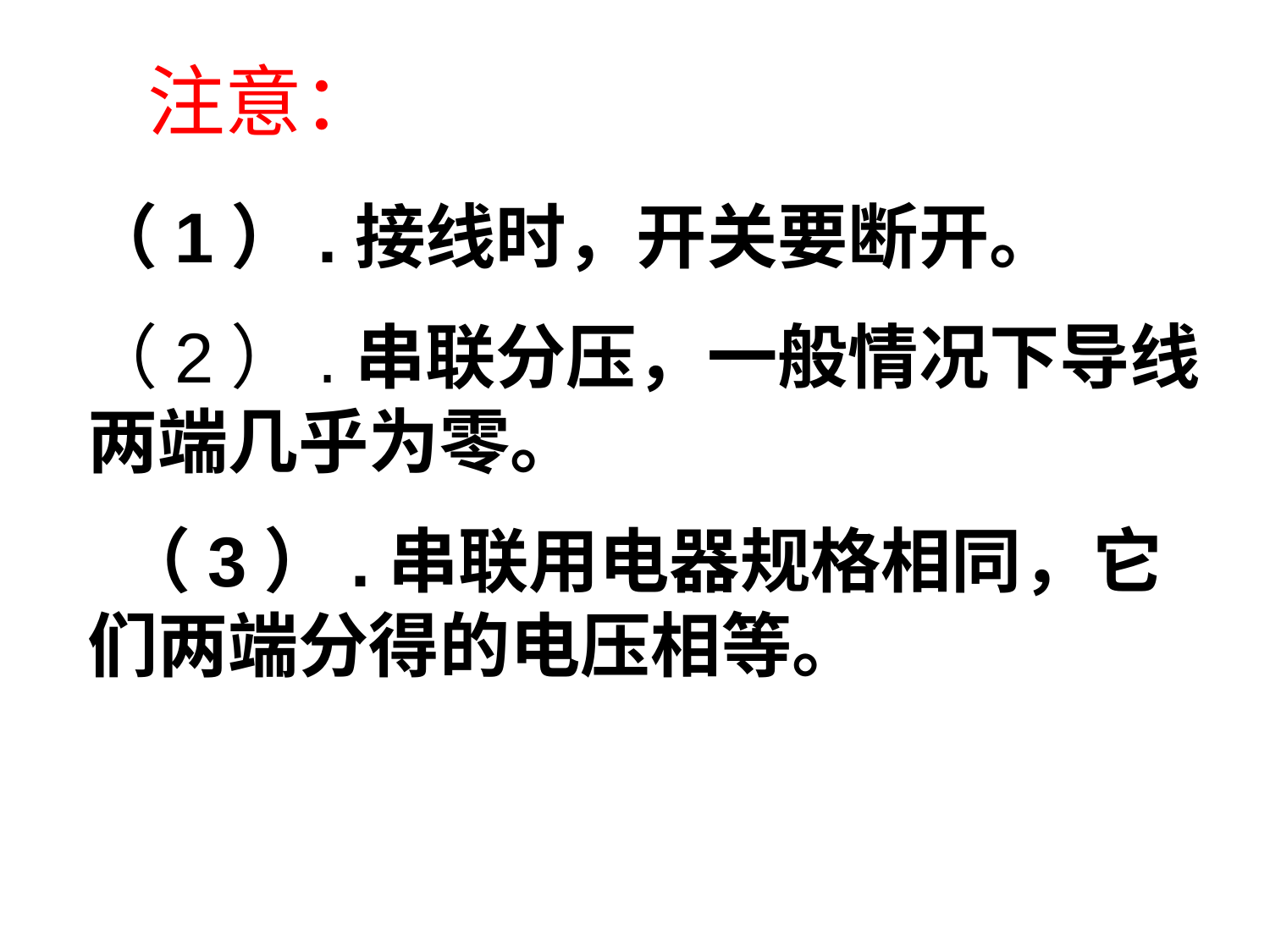

注意：
（1）.接线时，开关要断开。
（2）.串联分压，一般情况下导线两端几乎为零。
 （3）.串联用电器规格相同，它们两端分得的电压相等。